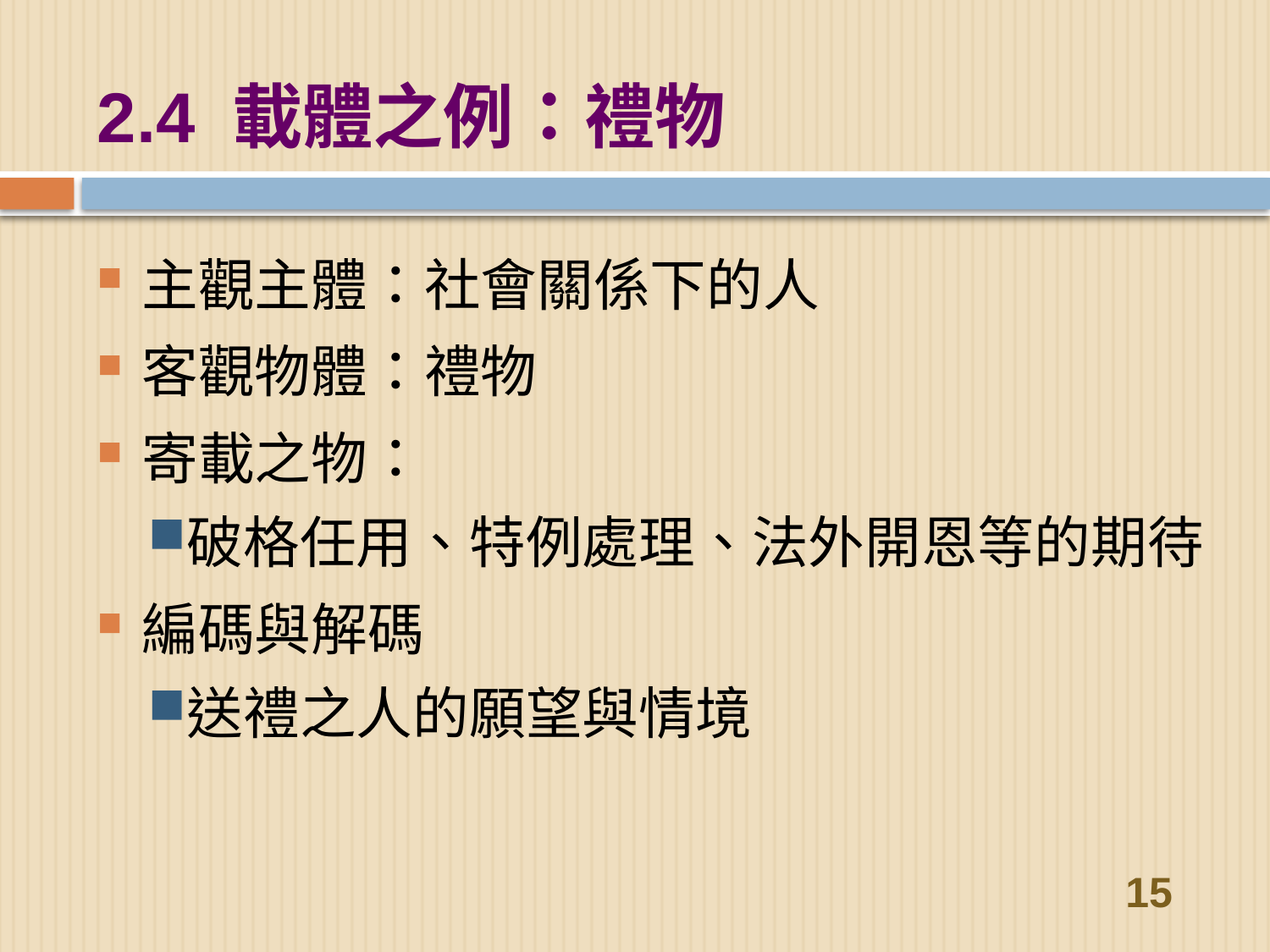

# 2.4 載體之例：禮物
主觀主體：社會關係下的人
客觀物體：禮物
寄載之物：
破格任用、特例處理、法外開恩等的期待
編碼與解碼
送禮之人的願望與情境
15